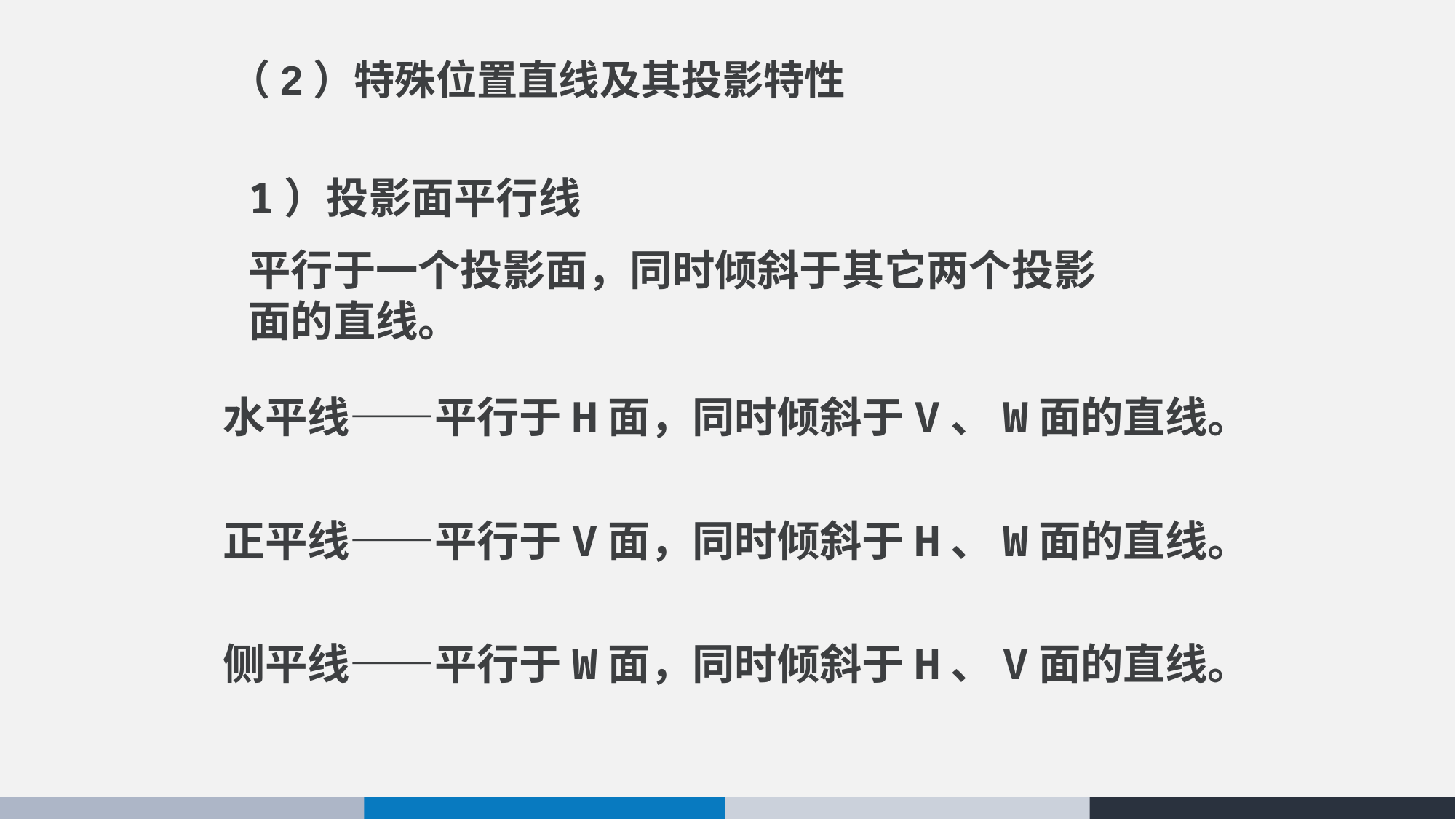

（2）特殊位置直线及其投影特性
1）投影面平行线
平行于一个投影面，同时倾斜于其它两个投影面的直线。
水平线——平行于H面，同时倾斜于V、W面的直线。
正平线——平行于V面，同时倾斜于H、W面的直线。
侧平线——平行于W面，同时倾斜于H、V面的直线。